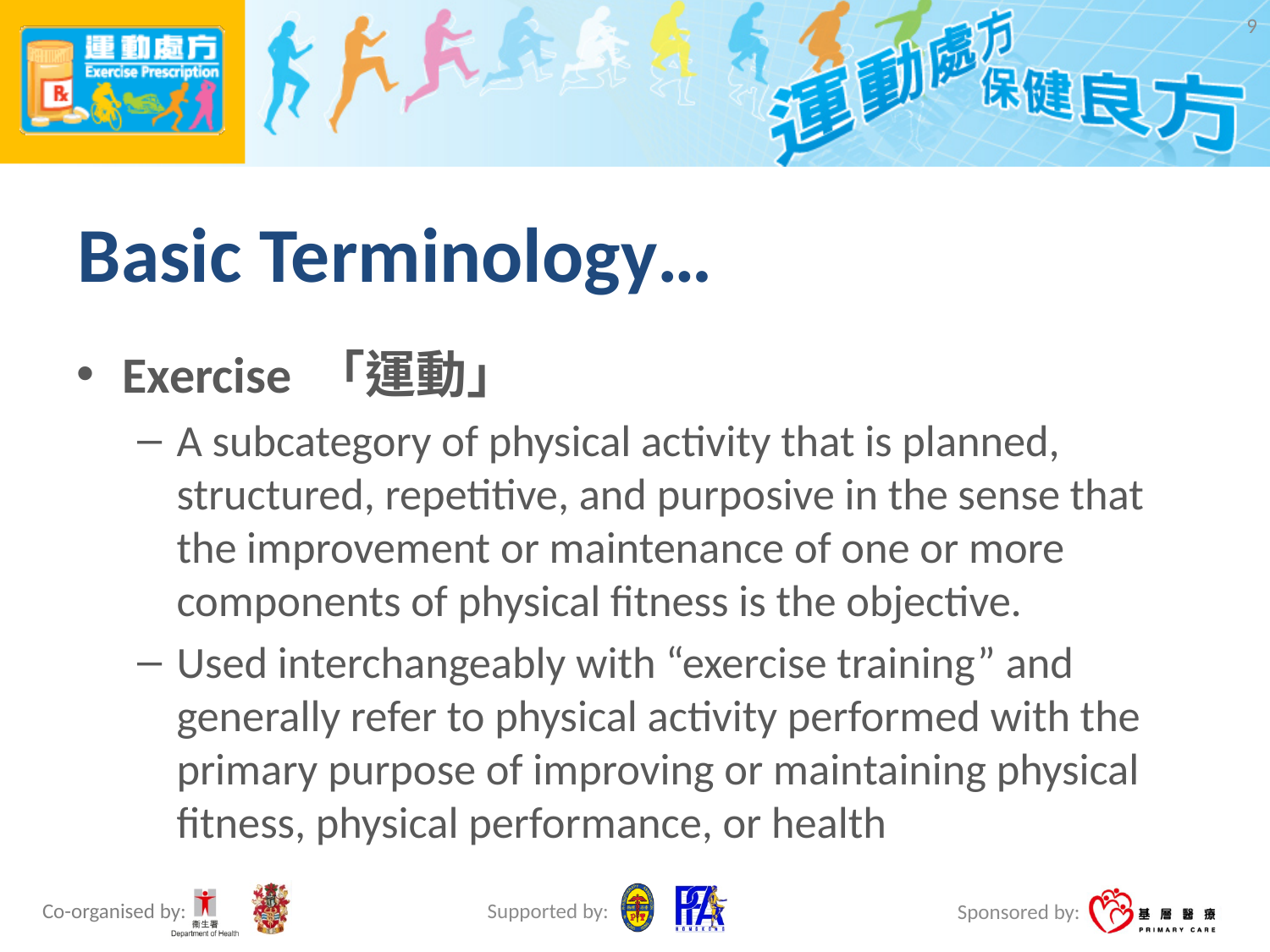

9
# Basic Terminology…
Exercise 「運動」
A subcategory of physical activity that is planned, structured, repetitive, and purposive in the sense that the improvement or maintenance of one or more components of physical fitness is the objective.
Used interchangeably with “exercise training” and generally refer to physical activity performed with the primary purpose of improving or maintaining physical fitness, physical performance, or health